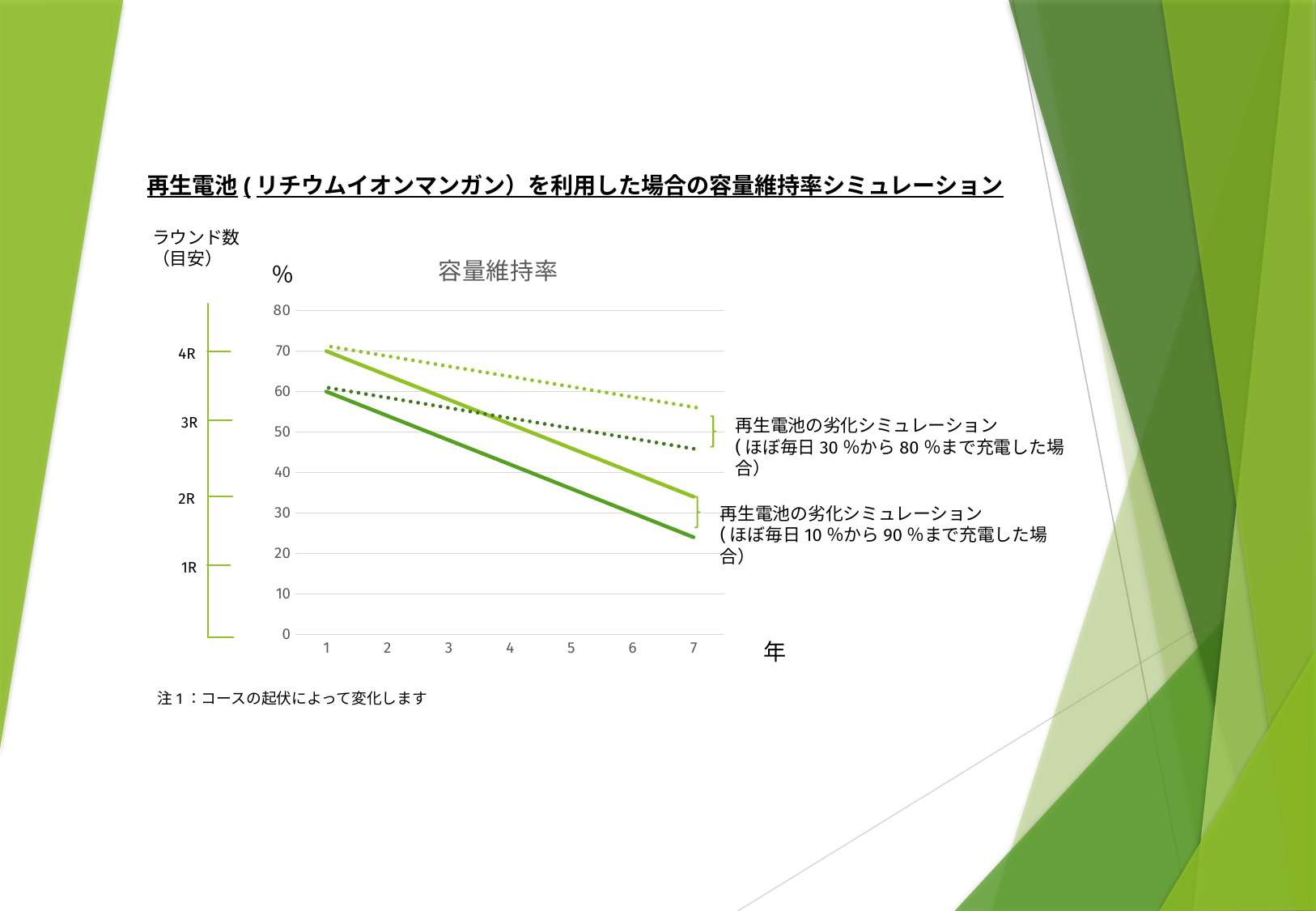

再生電池(リチウムイオンマンガン）を利用した場合の容量維持率シミュレーション
ラウンド数
（目安）

### Chart: 容量維持率

| Category |  |  |
|---|---|---|
％
4R
3R
再生電池の劣化シミュレーション
(ほぼ毎日30％から80％まで充電した場合）

2R
再生電池の劣化シミュレーション
(ほぼ毎日10％から90％まで充電した場合）

1R
年
注1：コースの起伏によって変化します